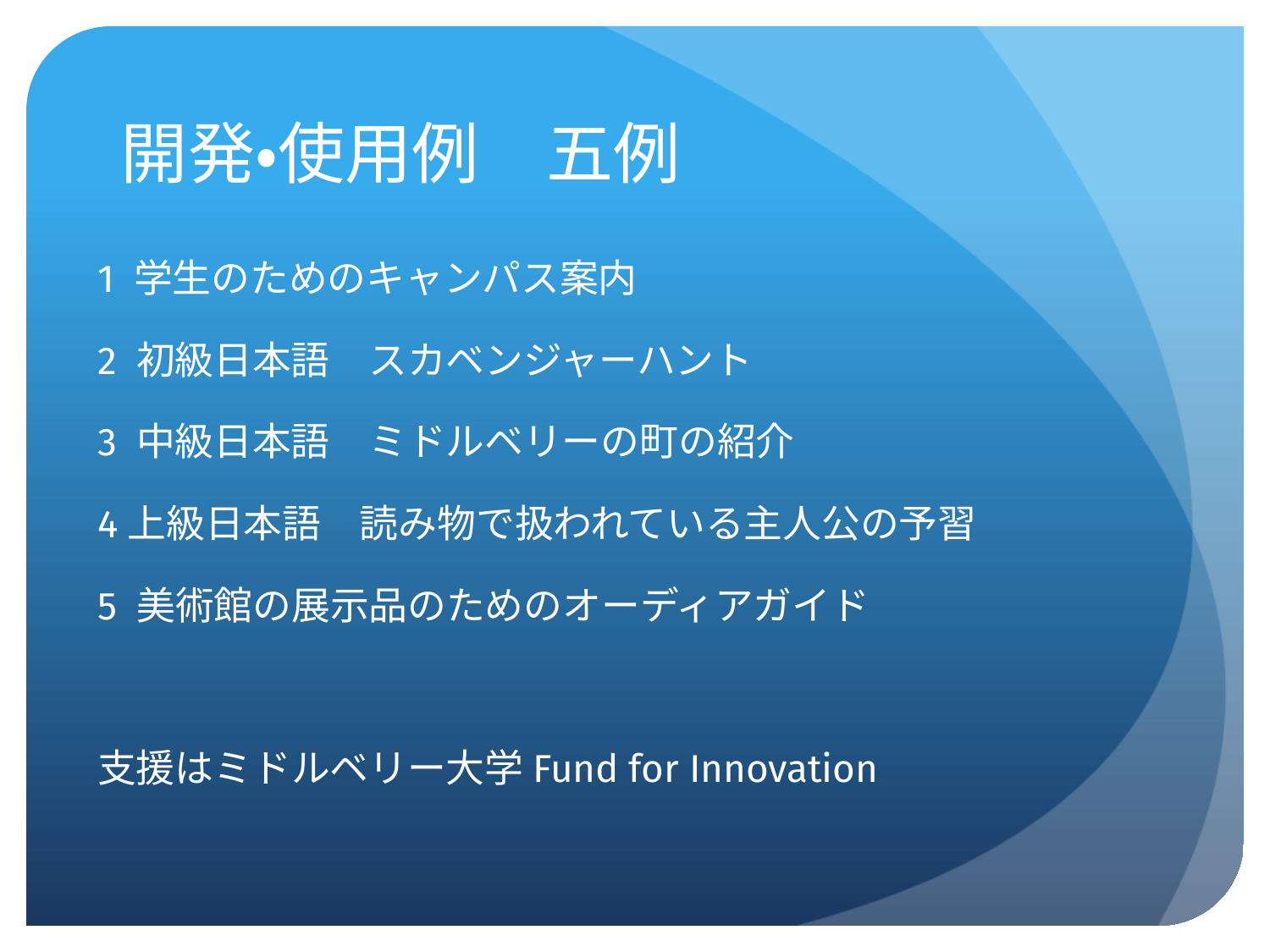

# 開発・使用例　五例
1 学生のためのキャンパス案内
2 初級日本語　スカベンジャーハント
3 中級日本語　ミドルベリーの町の紹介
4上級日本語　読み物で扱われている主人公の予習
5 美術館の展示品のためのオーディアガイド

支援はミドルベリー大学Fund for Innovation